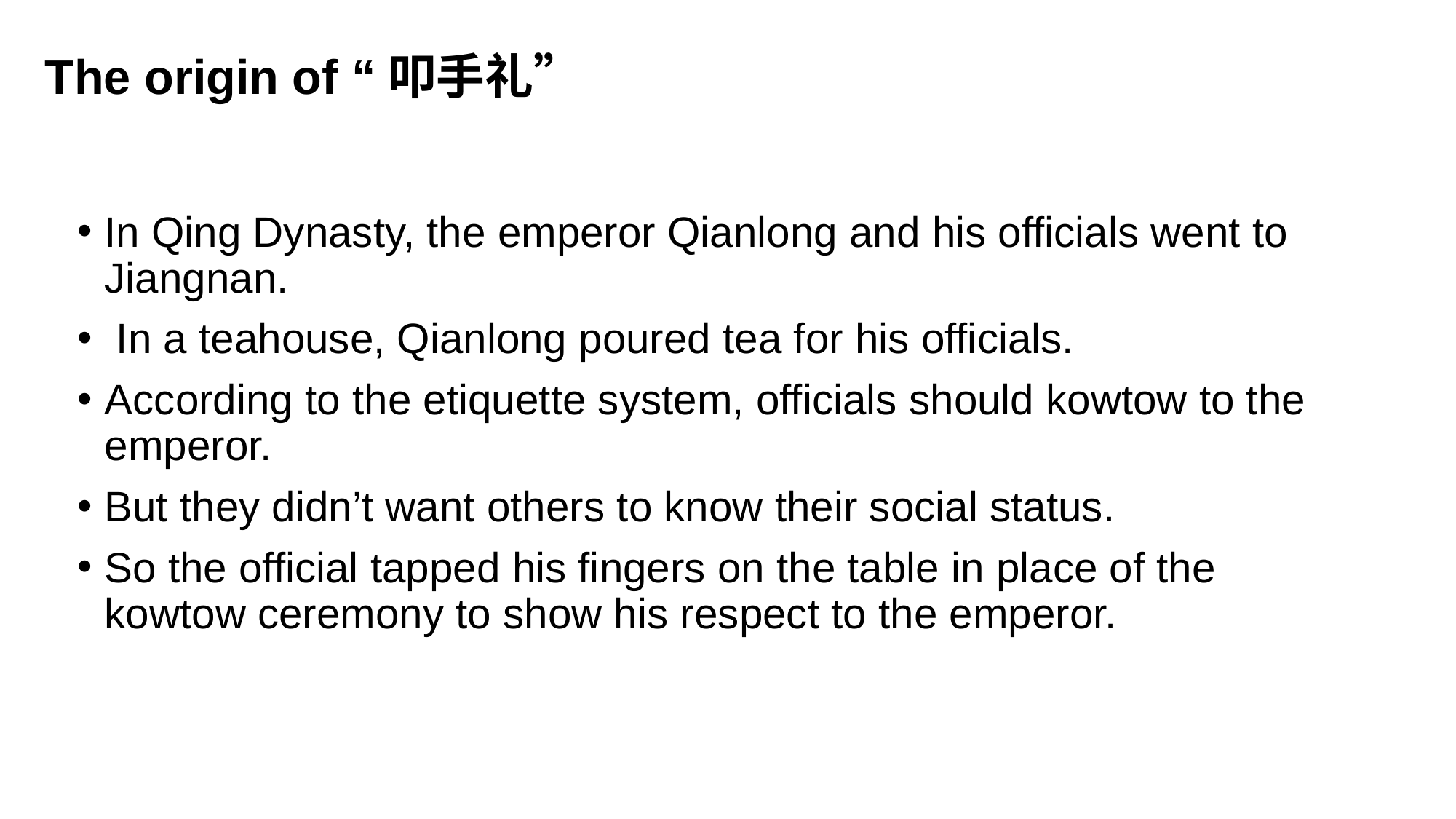

# The origin of “叩手礼”
In Qing Dynasty, the emperor Qianlong and his officials went to Jiangnan.
 In a teahouse, Qianlong poured tea for his officials.
According to the etiquette system, officials should kowtow to the emperor.
But they didn’t want others to know their social status.
So the official tapped his fingers on the table in place of the kowtow ceremony to show his respect to the emperor.